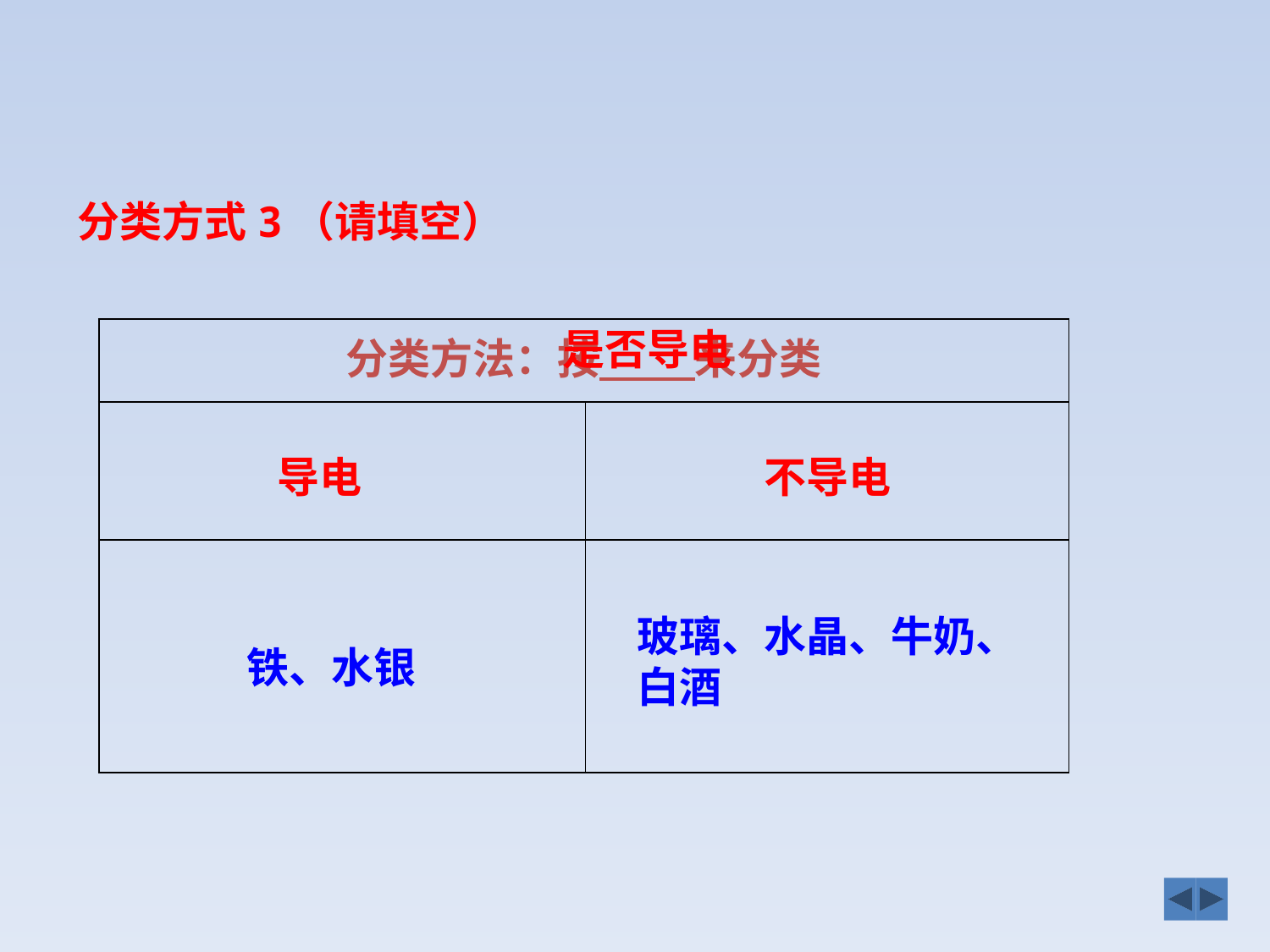

分类方式3（请填空）
是否导电
| 分类方法：按 来分类 |  |
| --- | --- |
|  |  |
|  |  |
导电
不导电
玻璃、水晶、牛奶、白酒
铁、水银